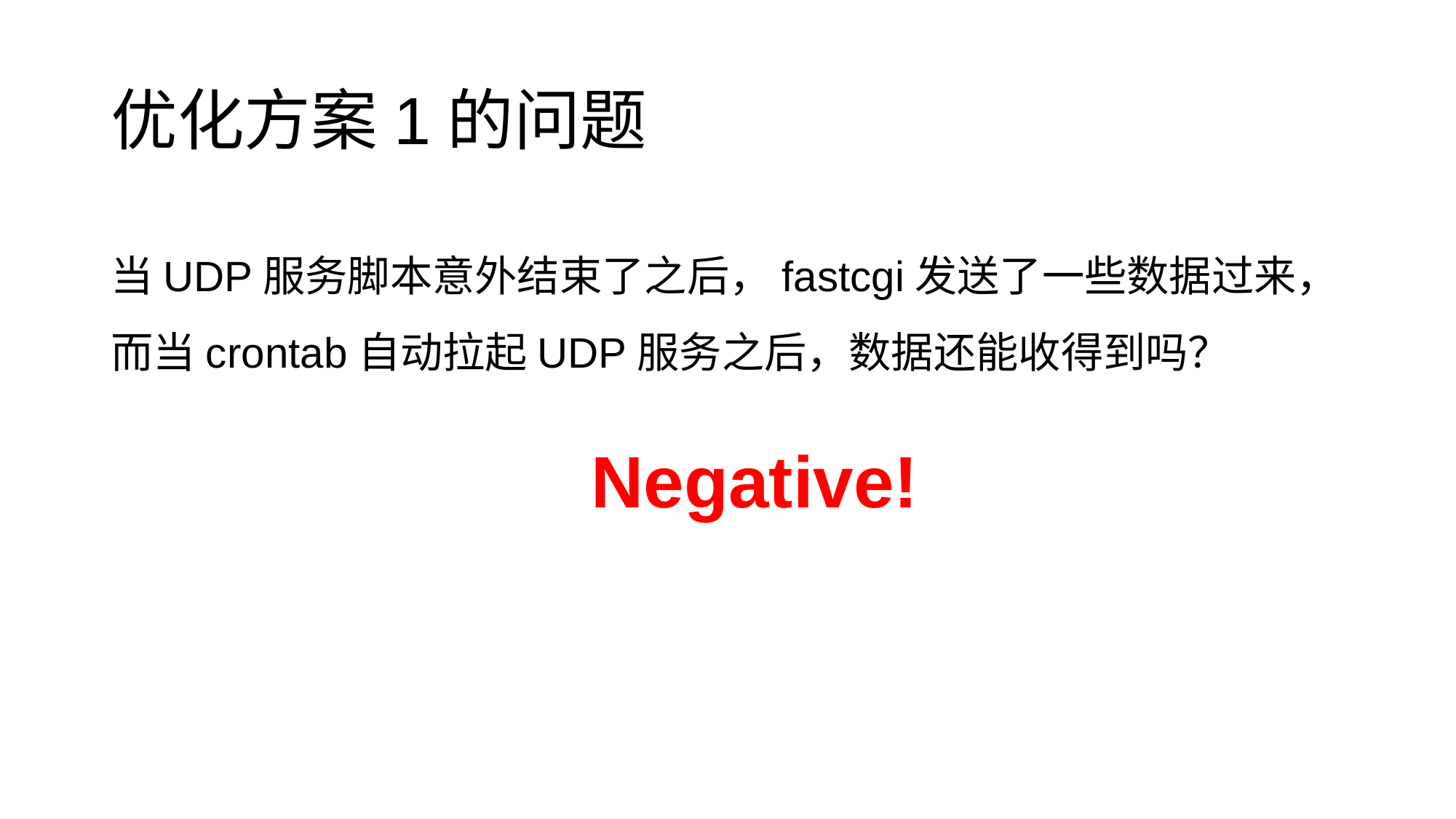

# 优化方案1的问题
当UDP服务脚本意外结束了之后，fastcgi发送了一些数据过来，而当crontab自动拉起UDP服务之后，数据还能收得到吗？

Negative!